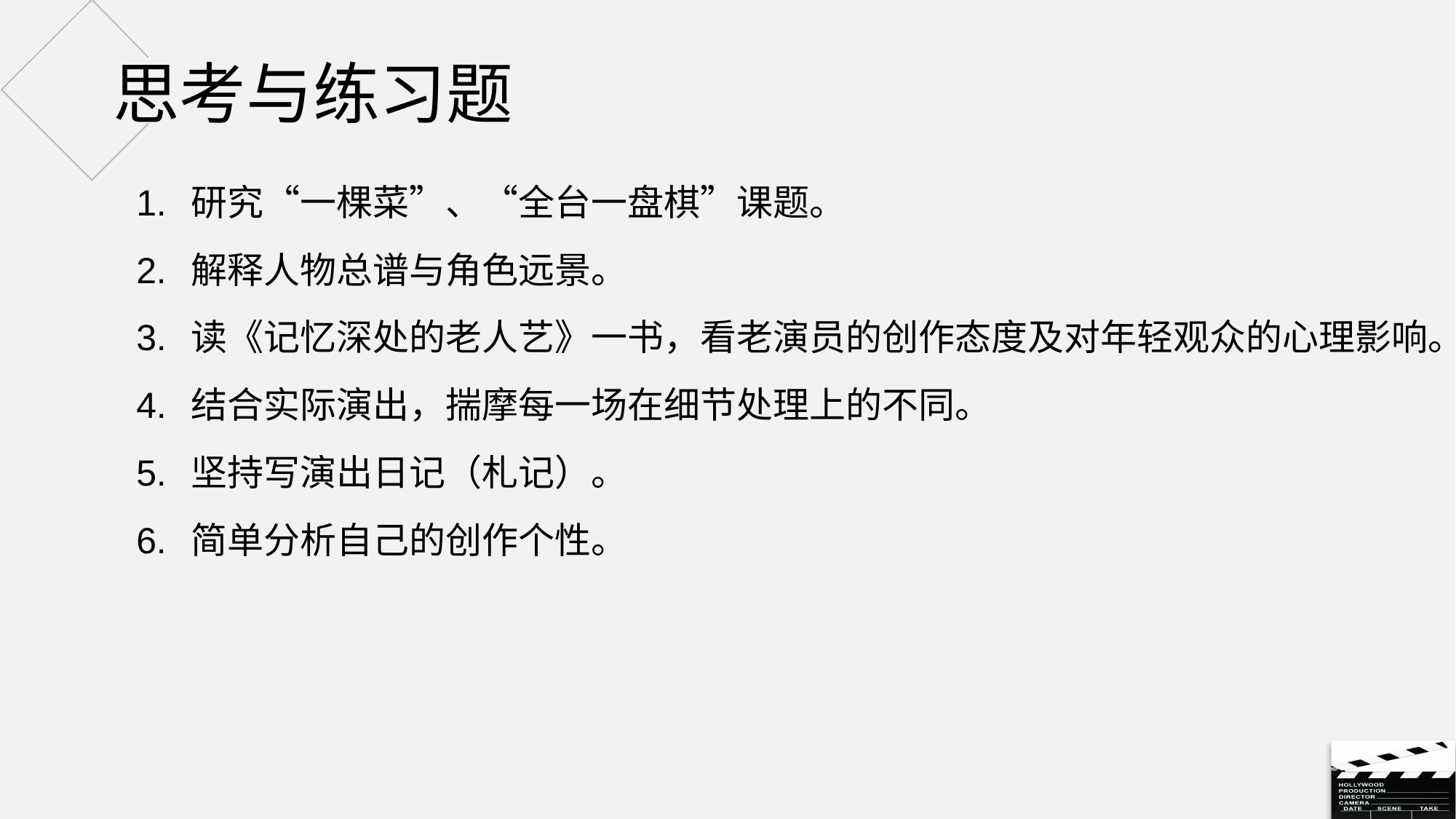

# 思考与练习题
研究“一棵菜”、“全台一盘棋”课题。
解释人物总谱与角色远景。
读《记忆深处的老人艺》一书，看老演员的创作态度及对年轻观众的心理影响。
结合实际演出，揣摩每一场在细节处理上的不同。
坚持写演出日记（札记）。
简单分析自己的创作个性。